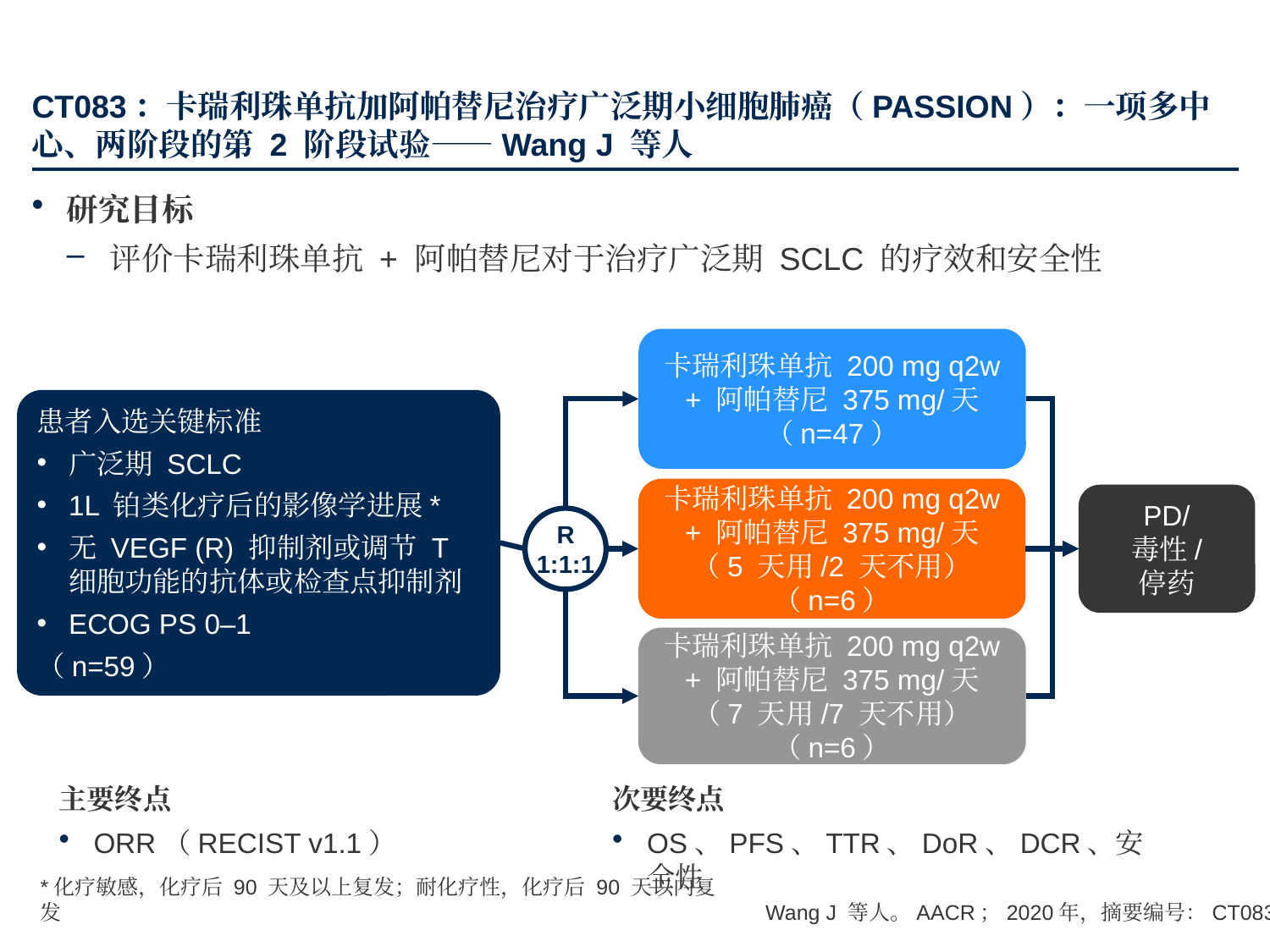

# CT083：卡瑞利珠单抗加阿帕替尼治疗广泛期小细胞肺癌（PASSION）：一项多中心、两阶段的第 2 阶段试验——Wang J 等人
研究目标
评价卡瑞利珠单抗 + 阿帕替尼对于治疗广泛期 SCLC 的疗效和安全性
卡瑞利珠单抗 200 mg q2w + 阿帕替尼 375 mg/天
（n=47）
患者入选关键标准
广泛期 SCLC
1L 铂类化疗后的影像学进展*
无 VEGF (R) 抑制剂或调节 T 细胞功能的抗体或检查点抑制剂
ECOG PS 0–1
（n=59）
卡瑞利珠单抗 200 mg q2w + 阿帕替尼 375 mg/天
（5 天用/2 天不用）
（n=6）
PD/
毒性/
停药
R
1:1:1
卡瑞利珠单抗 200 mg q2w + 阿帕替尼 375 mg/天
（7 天用/7 天不用）
（n=6）
主要终点
ORR（RECIST v1.1）
次要终点
OS、PFS、TTR、DoR、DCR、安全性
*化疗敏感，化疗后 90 天及以上复发；耐化疗性，化疗后 90 天以内复发
Wang J 等人。AACR；2020年，摘要编号：CT083